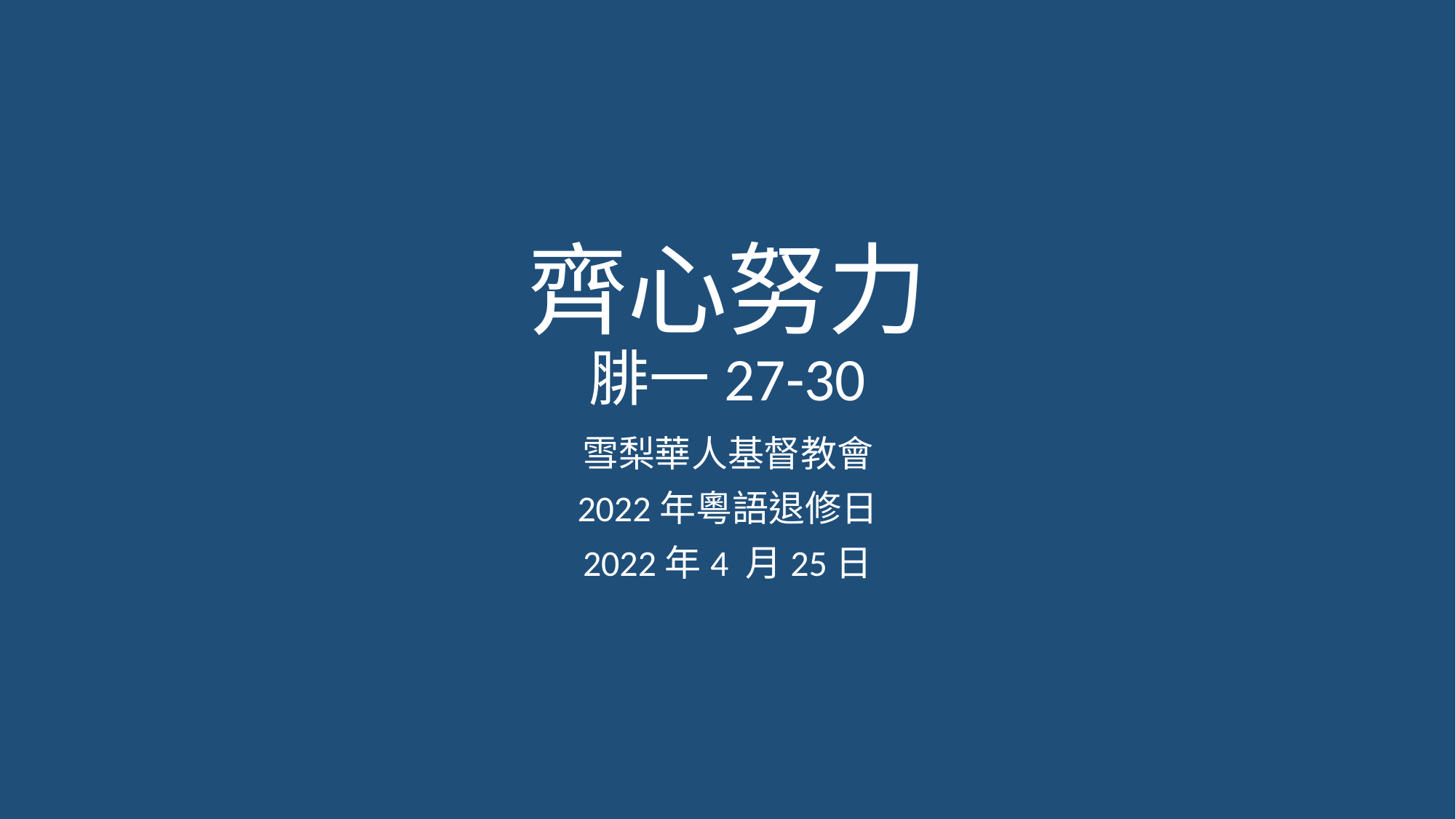

# 齊心努力 腓一27-30
雪梨華人基督教會
2022年粵語退修日
2022年4 月25日